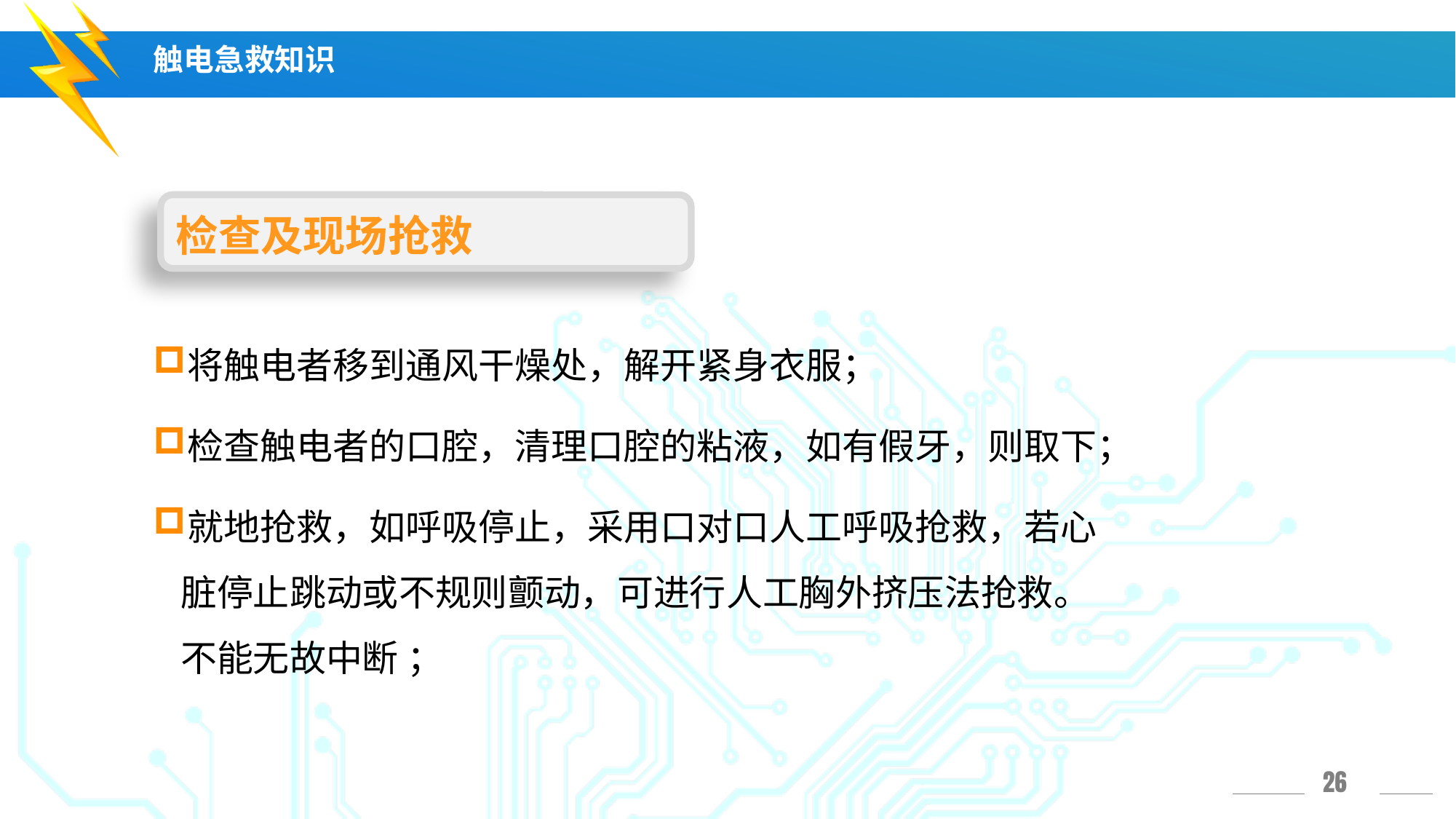

触电急救知识

检查及现场抢救
将触电者移到通风干燥处，解开紧身衣服；
检查触电者的口腔，清理口腔的粘液，如有假牙，则取下；
就地抢救，如呼吸停止，采用口对口人工呼吸抢救，若心脏停止跳动或不规则颤动，可进行人工胸外挤压法抢救。不能无故中断 ；
26